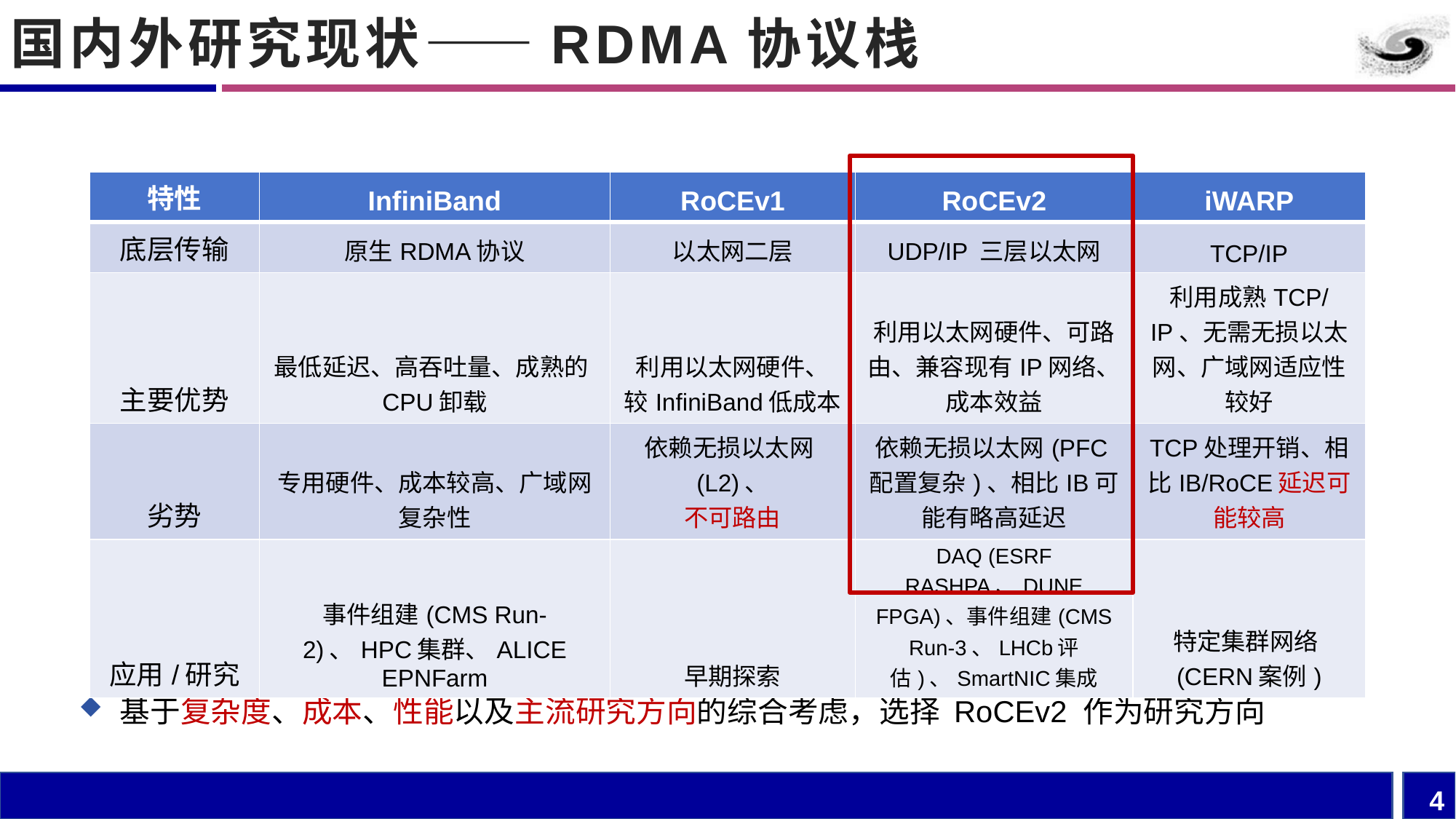

# 国内外研究现状——RDMA协议栈

基于复杂度、成本、性能以及主流研究方向的综合考虑，选择 RoCEv2 作为研究方向

| 特性 | InfiniBand | RoCEv1 | RoCEv2 | iWARP |
| --- | --- | --- | --- | --- |
| 底层传输 | 原生RDMA协议 | 以太网二层 | UDP/IP 三层以太网 | TCP/IP |
| 主要优势 | 最低延迟、高吞吐量、成熟的CPU卸载 | 利用以太网硬件、 较InfiniBand低成本 | 利用以太网硬件、可路由、兼容现有IP网络、成本效益 | 利用成熟TCP/IP、无需无损以太网、广域网适应性较好 |
| 劣势 | 专用硬件、成本较高、广域网复杂性 | 依赖无损以太网(L2)、 不可路由 | 依赖无损以太网(PFC配置复杂)、相比IB可能有略高延迟 | TCP处理开销、相比IB/RoCE延迟可能较高 |
| 应用/研究 | 事件组建(CMS Run-2)、HPC集群、ALICE EPNFarm | 早期探索 | DAQ (ESRF RASHPA、DUNE FPGA)、事件组建(CMS Run-3、LHCb评估)、SmartNIC集成 | 特定集群网络(CERN案例) |
4